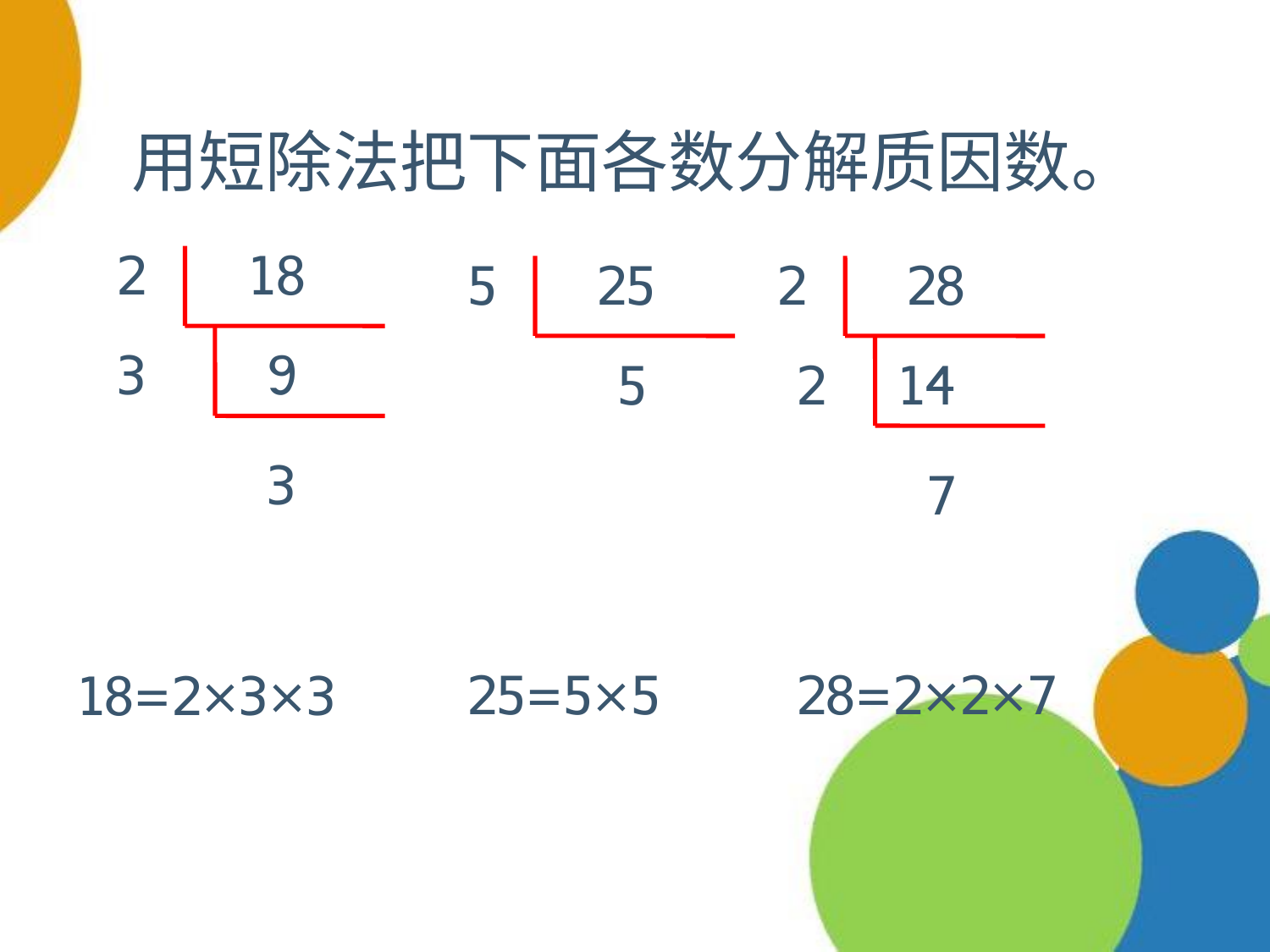

# 用短除法把下面各数分解质因数。
2
18

5
25
2
28

3

9
5
2
14
3
7
18=2×3×3
25=5×5
28=2×2×7